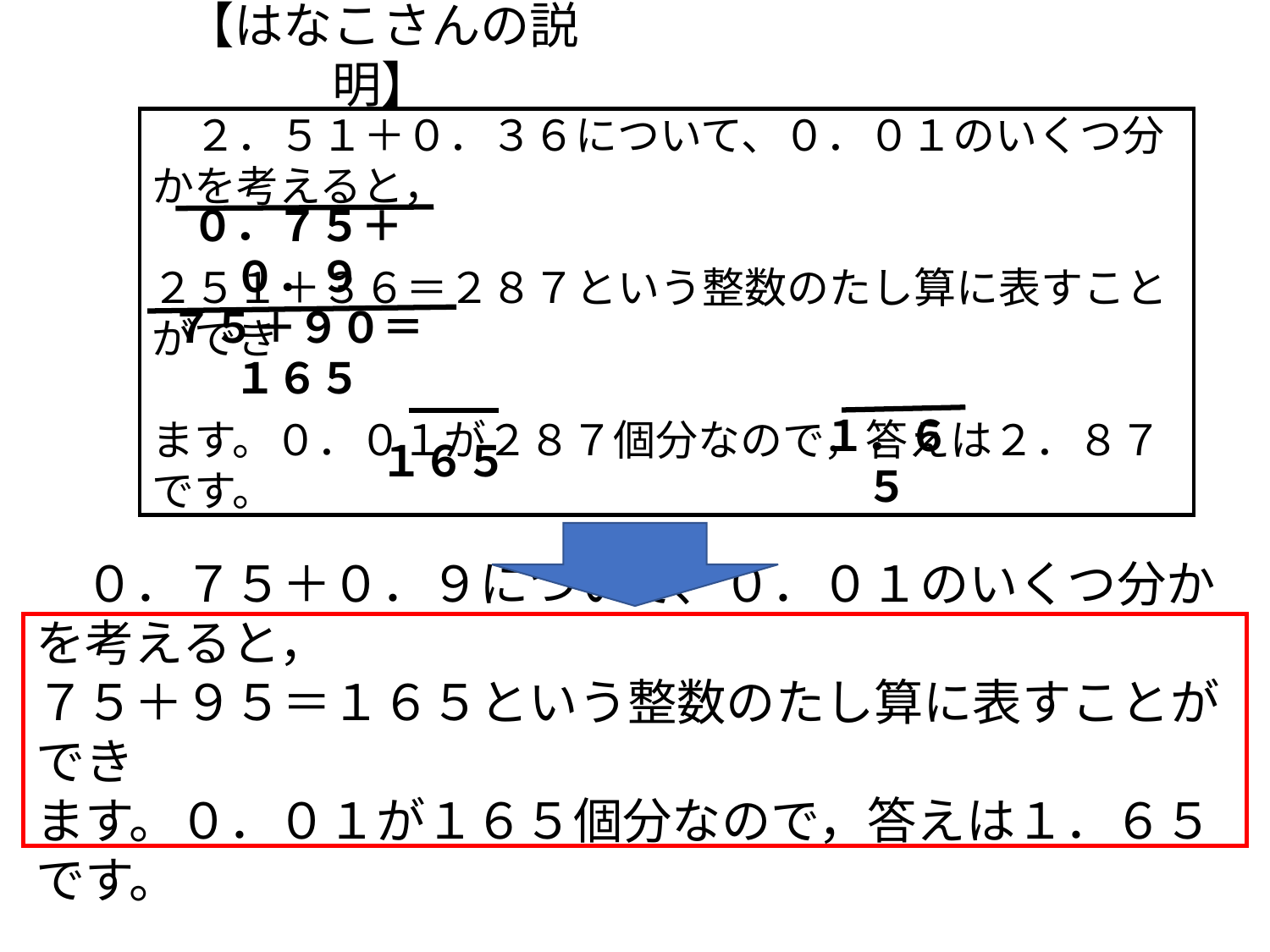

【はなこさんの説明】

　２．５１＋０．３６について、０．０１のいくつ分かを考えると，

２５１＋３６＝２８７という整数のたし算に表すことができ

ます。０．０１が２８７個分なので，答えは２．８７です。

０．７５＋０．９
７５＋９０＝１６５
１６５
１．６５

　０．７５＋０．９について、０．０１のいくつ分かを考えると，
７５＋９５＝１６５という整数のたし算に表すことができ
ます。０．０１が１６５個分なので，答えは１．６５です。